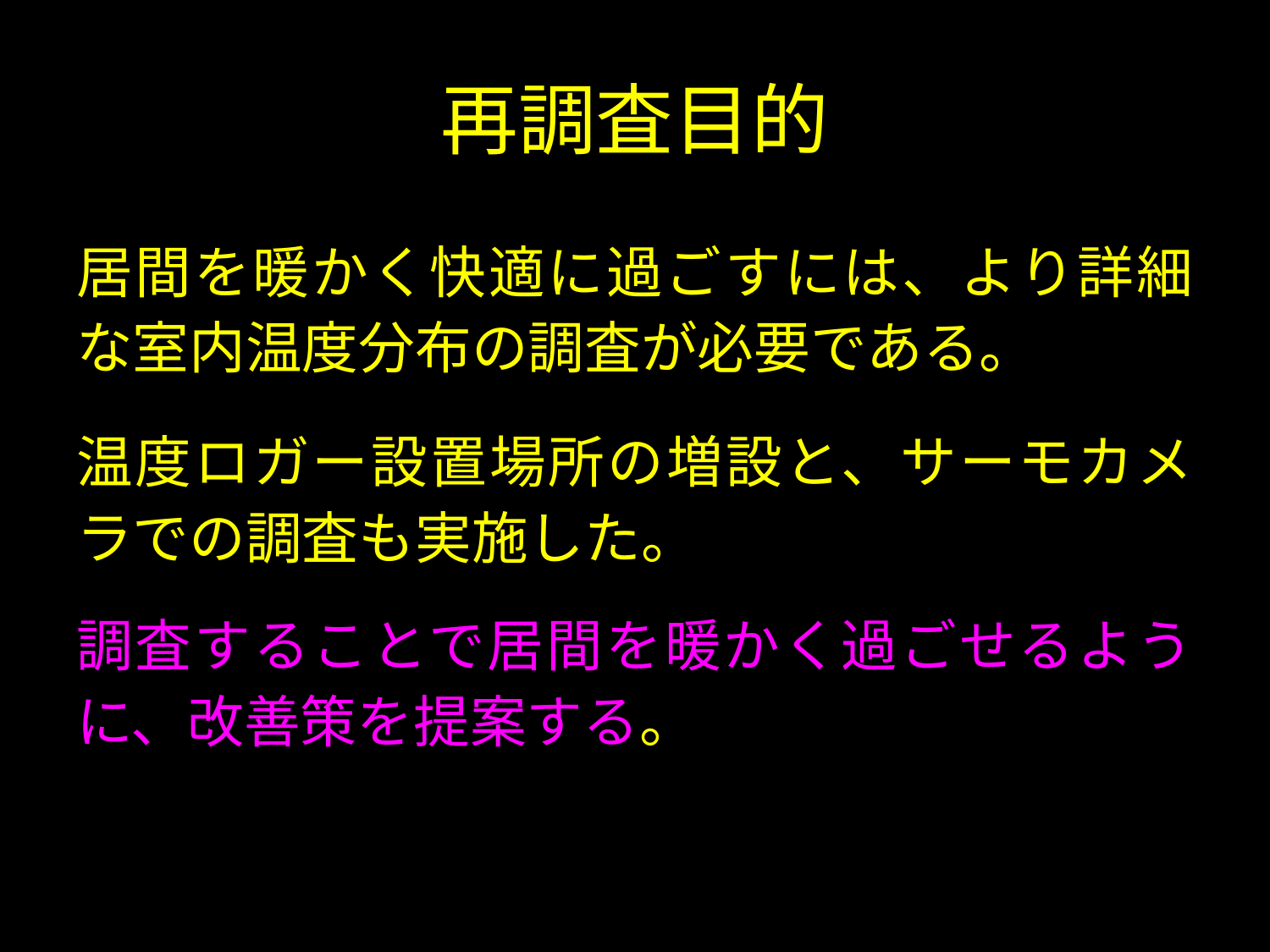

# 再調査目的
居間を暖かく快適に過ごすには、より詳細な室内温度分布の調査が必要である。

温度ロガー設置場所の増設と、サーモカメラでの調査も実施した。
調査することで居間を暖かく過ごせるように、改善策を提案する。